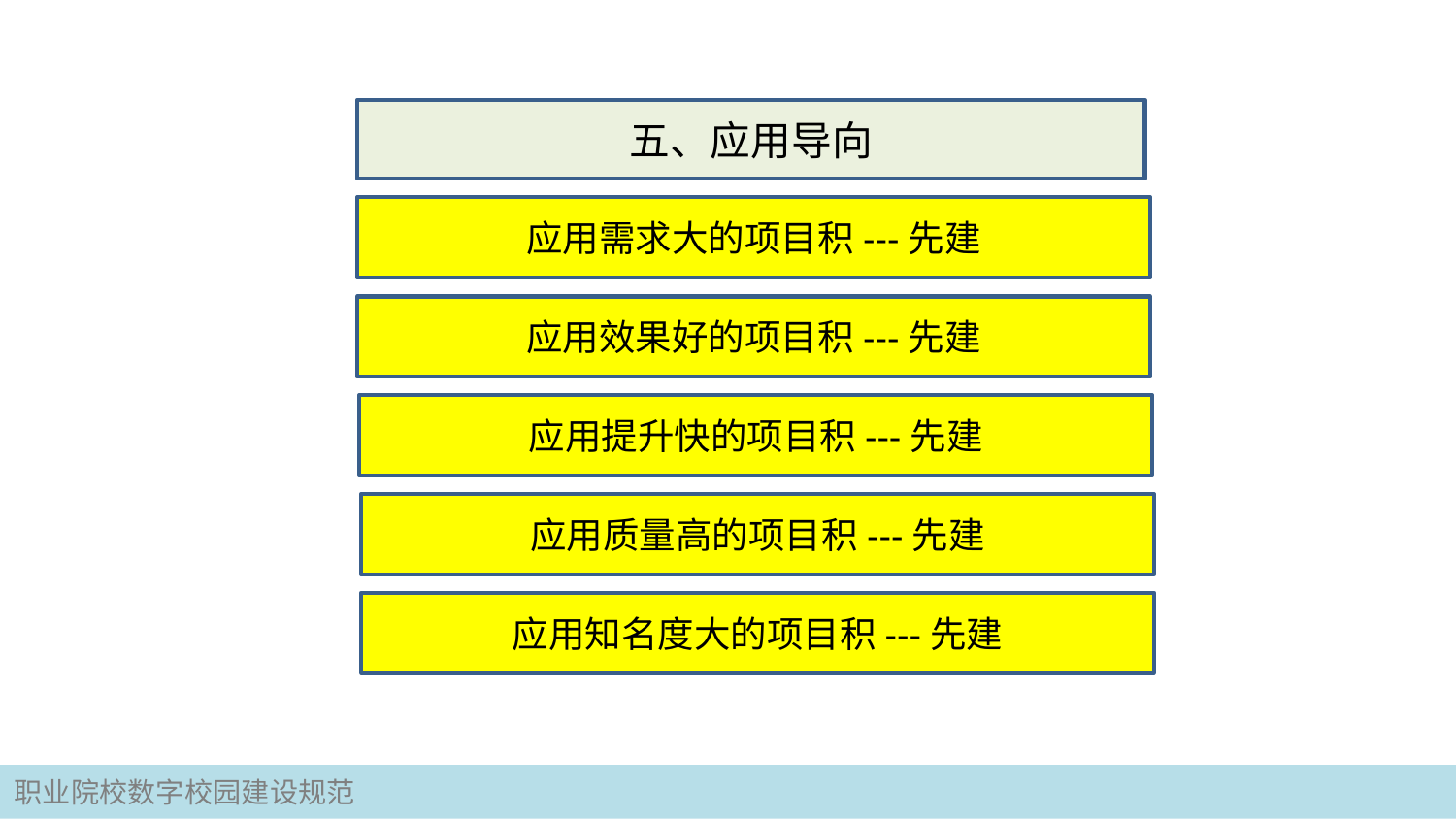

五、应用导向
应用需求大的项目积---先建
应用效果好的项目积---先建
应用提升快的项目积---先建
应用质量高的项目积---先建
应用知名度大的项目积---先建
职业院校数字校园建设规范